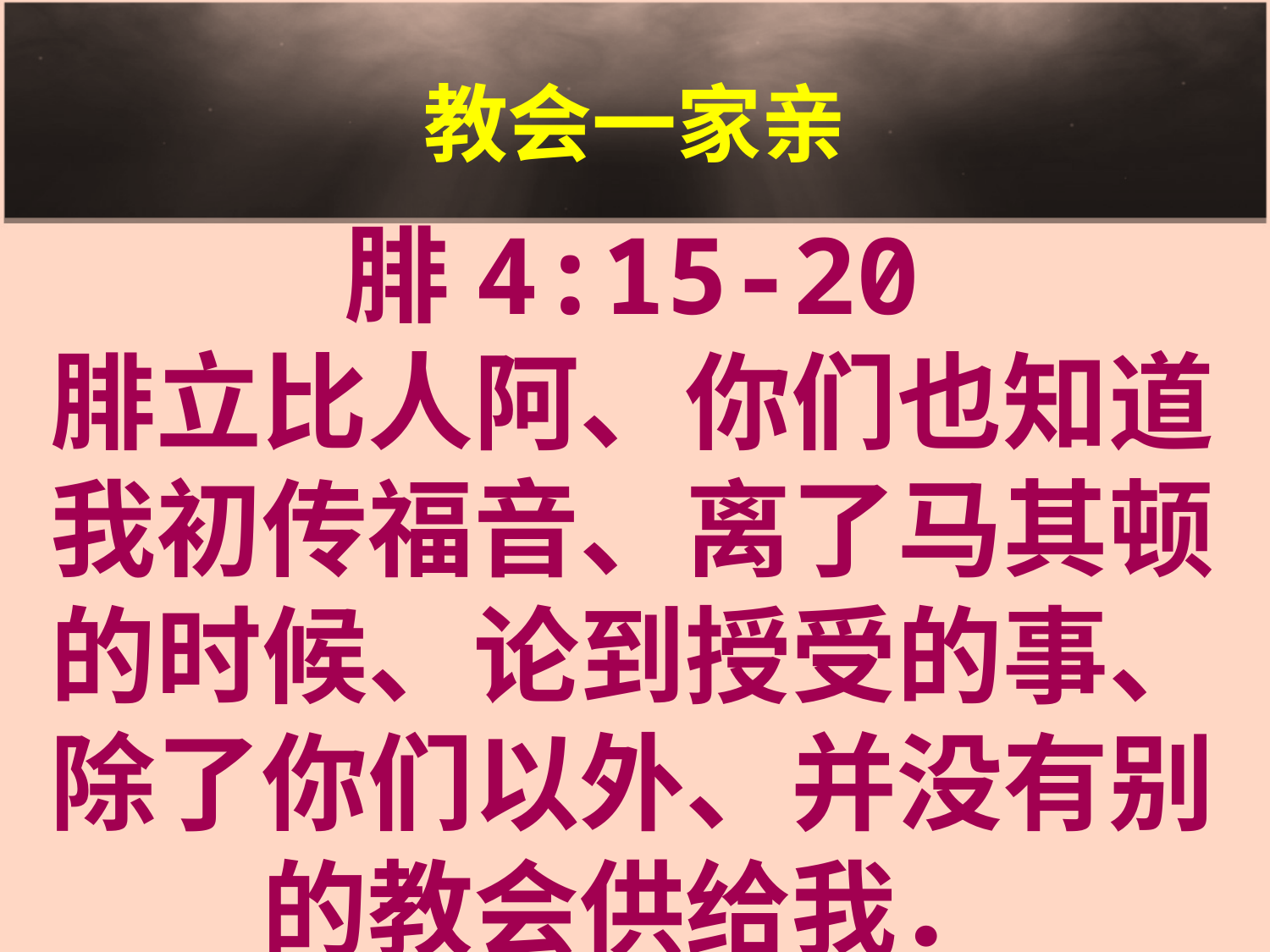

教会一家亲
腓4:15-20
腓立比人阿、你们也知道我初传福音、离了马其顿的时候、论到授受的事、除了你们以外、并没有别的教会供给我．